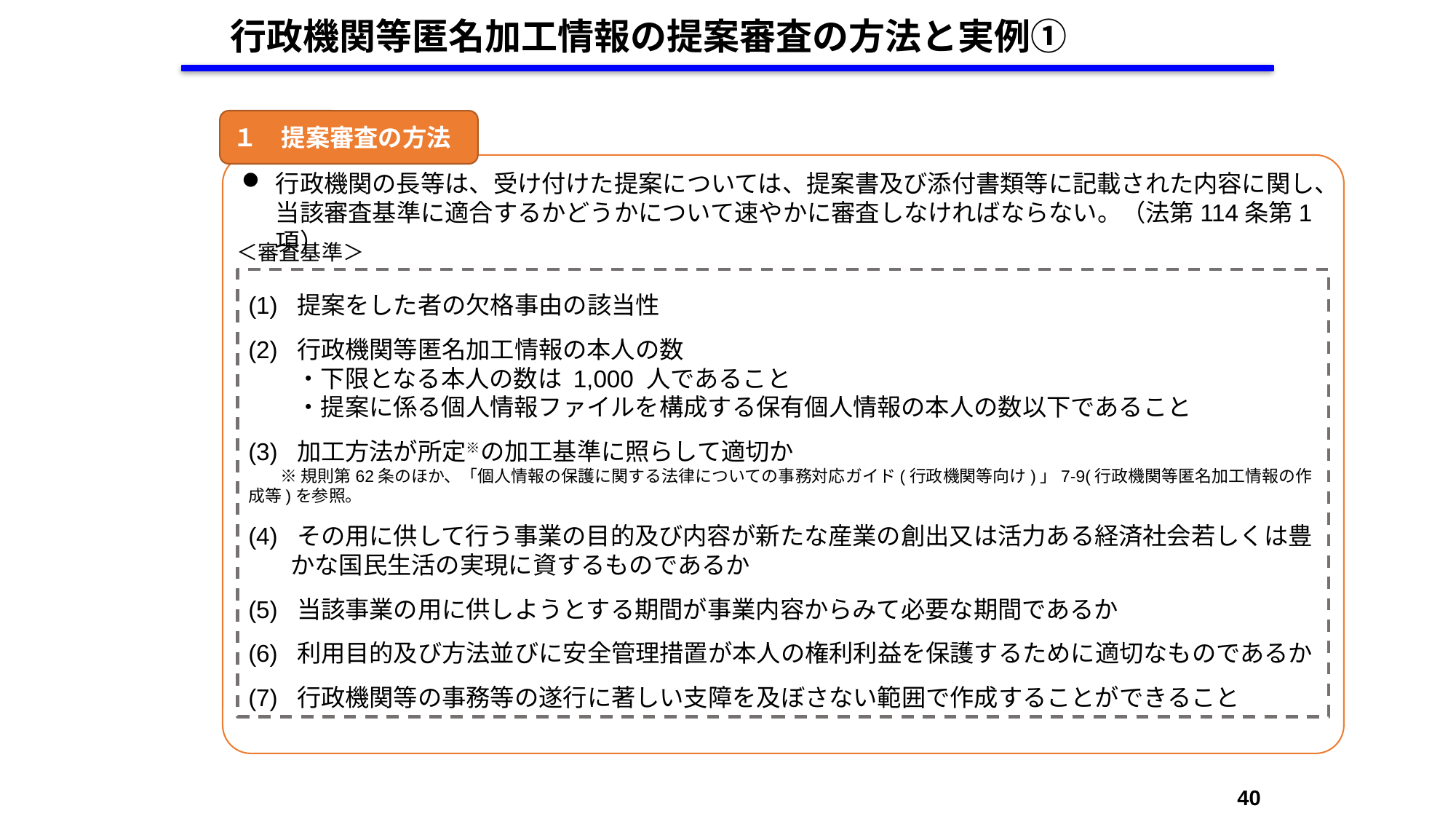

行政機関等匿名加工情報の提案審査の方法と実例①

１　提案審査の方法
行政機関の長等は、受け付けた提案については、提案書及び添付書類等に記載された内容に関し、当該審査基準に適合するかどうかについて速やかに審査しなければならない。（法第114条第1項）

＜審査基準＞

(1)  提案をした者の欠格事由の該当性

(2)  行政機関等匿名加工情報の本人の数
　　・下限となる本人の数は 1,000 人であること
　　・提案に係る個人情報ファイルを構成する保有個人情報の本人の数以下であること

(3)  加工方法が所定※の加工基準に照らして適切か
※規則第62条のほか、「個人情報の保護に関する法律についての事務対応ガイド(行政機関等向け)」7-9(行政機関等匿名加工情報の作成等)を参照。

(4)  その用に供して行う事業の目的及び内容が新たな産業の創出又は活力ある経済社会若しくは豊かな国民生活の実現に資するものであるか

(5)  当該事業の用に供しようとする期間が事業内容からみて必要な期間であるか

(6)  利用目的及び方法並びに安全管理措置が本人の権利利益を保護するために適切なものであるか

(7)  行政機関等の事務等の遂行に著しい支障を及ぼさない範囲で作成することができること
40